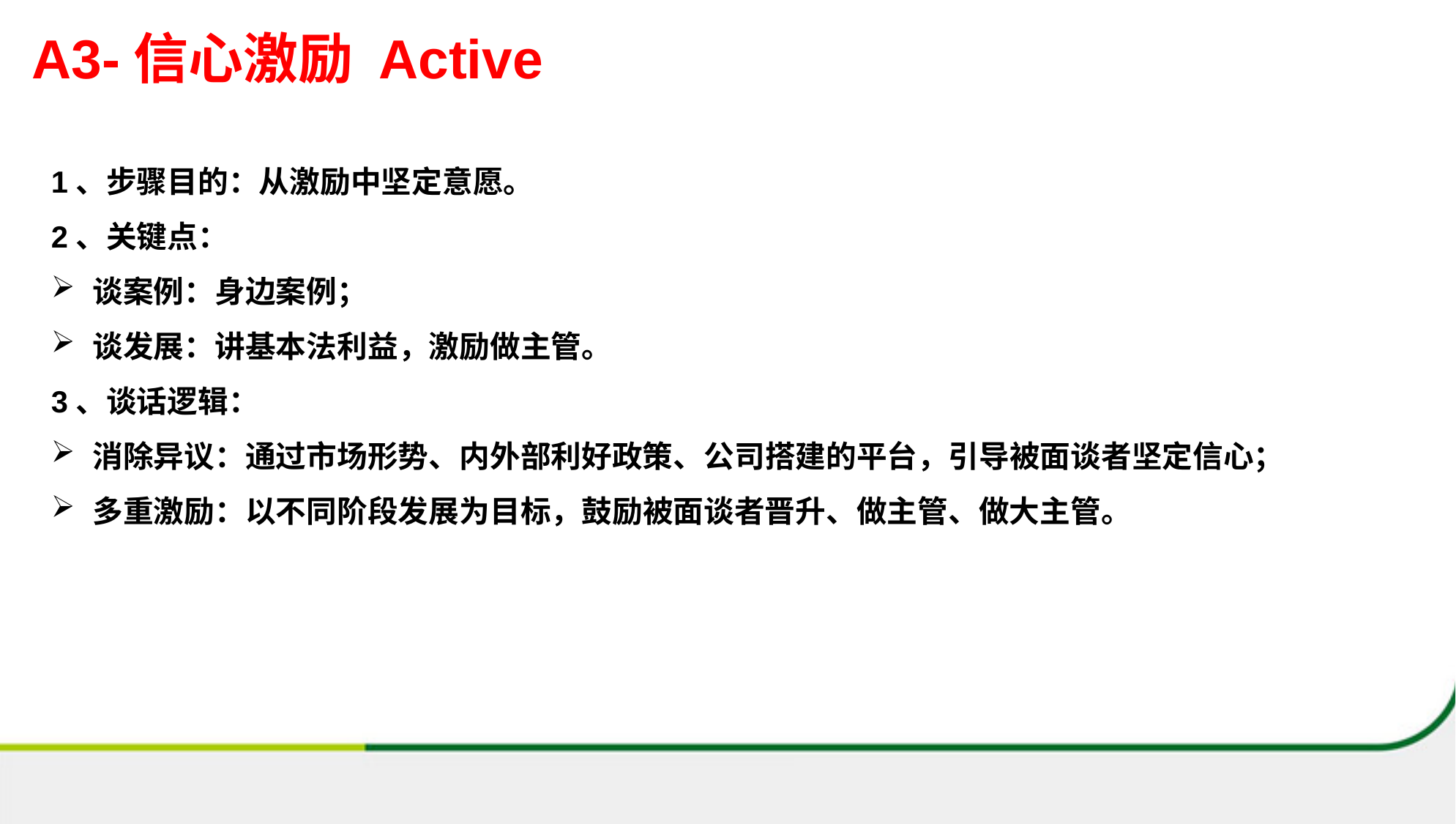

A3-信心激励 Active
1、步骤目的：从激励中坚定意愿。
2、关键点：
谈案例：身边案例；
谈发展：讲基本法利益，激励做主管。
3、谈话逻辑：
消除异议：通过市场形势、内外部利好政策、公司搭建的平台，引导被面谈者坚定信心；
多重激励：以不同阶段发展为目标，鼓励被面谈者晋升、做主管、做大主管。